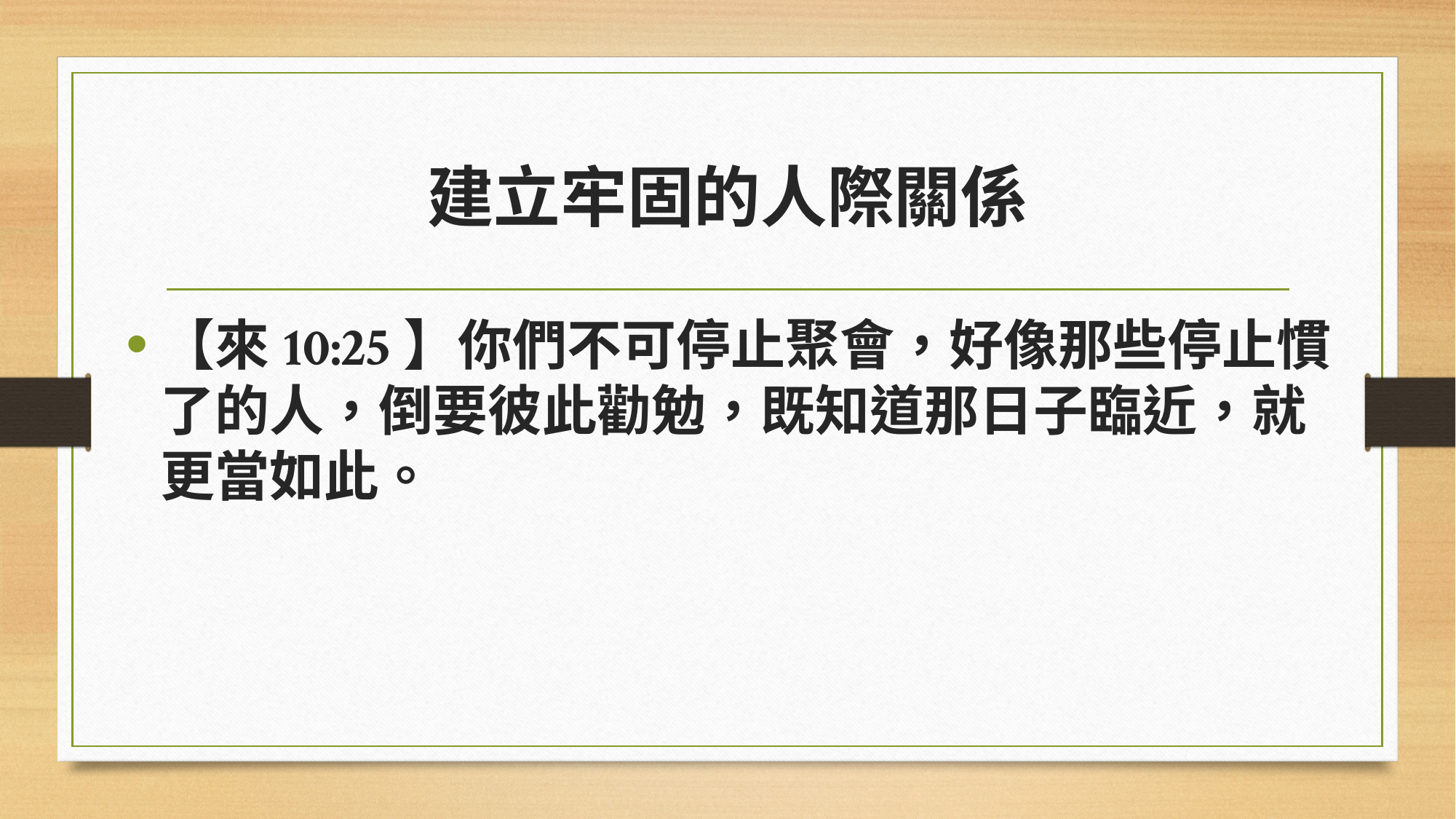

# 建立牢固的人際關係
【來10:25】你們不可停止聚會，好像那些停止慣了的人，倒要彼此勸勉，既知道那日子臨近，就更當如此。